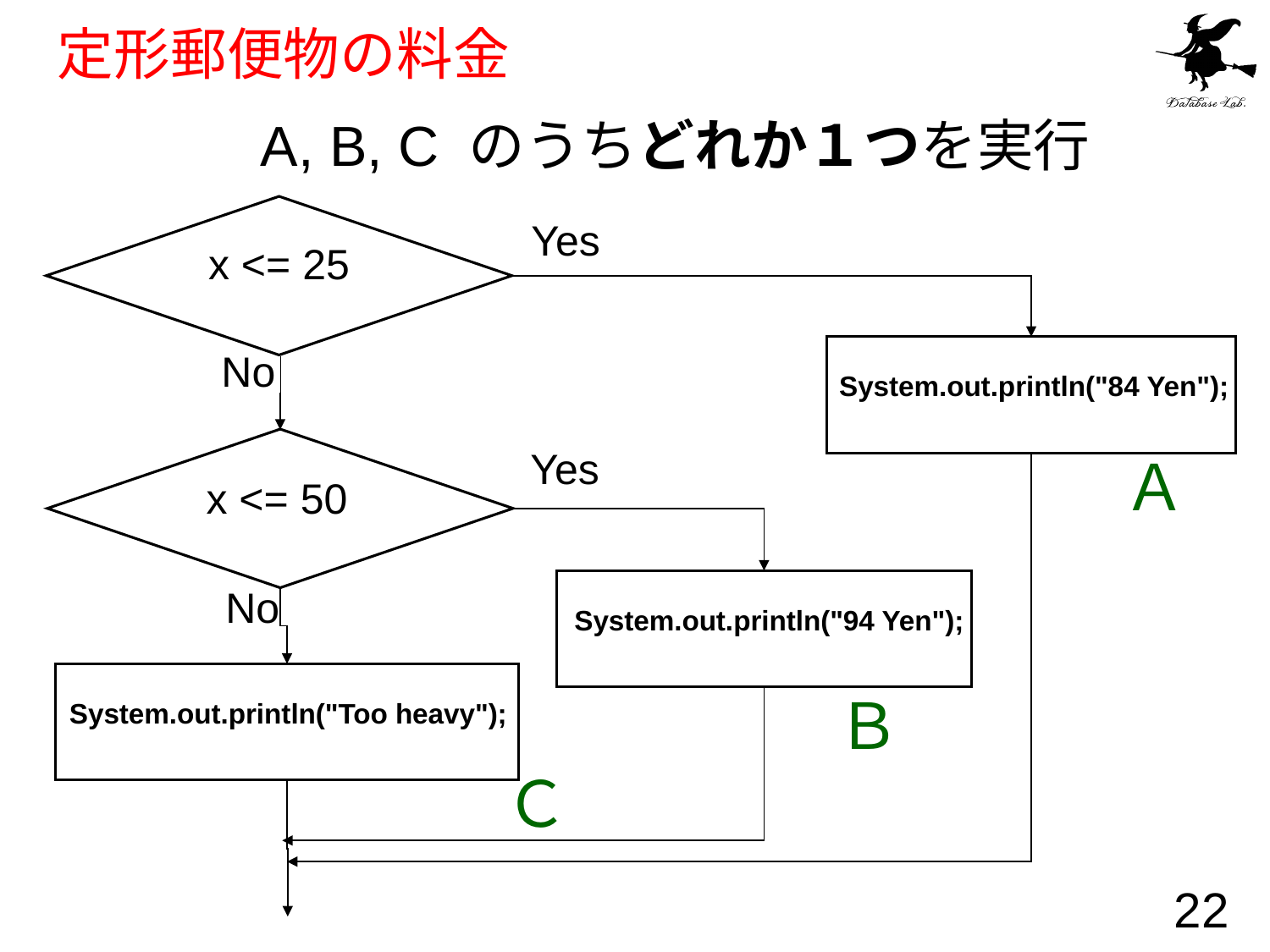

# 定形郵便物の料金
A, B, C のうちどれか１つを実行

Yes
x <= 25

No
System.out.println("84 Yen");

Yes
Ａ
x <= 50

No
System.out.println("94 Yen");

Ｂ
System.out.println("Too heavy");

Ｃ
22